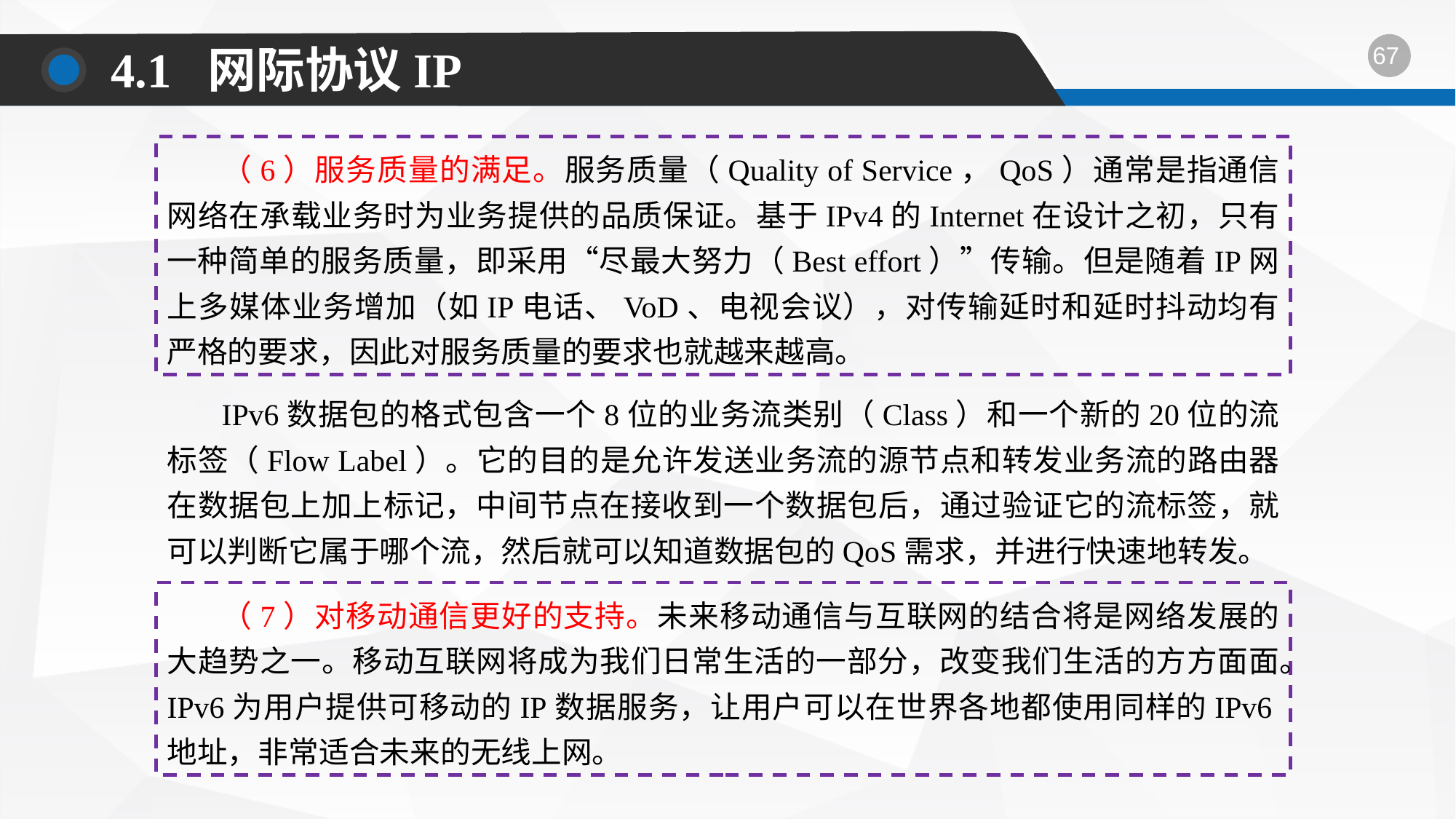

4.1  网际协议IP
（6）服务质量的满足。服务质量（Quality of Service，QoS）通常是指通信网络在承载业务时为业务提供的品质保证。基于IPv4的Internet在设计之初，只有一种简单的服务质量，即采用“尽最大努力（Best effort）”传输。但是随着IP网上多媒体业务增加（如IP电话、VoD、电视会议），对传输延时和延时抖动均有严格的要求，因此对服务质量的要求也就越来越高。
IPv6数据包的格式包含一个8位的业务流类别（Class）和一个新的20位的流标签（Flow Label）。它的目的是允许发送业务流的源节点和转发业务流的路由器在数据包上加上标记，中间节点在接收到一个数据包后，通过验证它的流标签，就可以判断它属于哪个流，然后就可以知道数据包的QoS需求，并进行快速地转发。
（7）对移动通信更好的支持。未来移动通信与互联网的结合将是网络发展的大趋势之一。移动互联网将成为我们日常生活的一部分，改变我们生活的方方面面。IPv6为用户提供可移动的IP数据服务，让用户可以在世界各地都使用同样的IPv6地址，非常适合未来的无线上网。